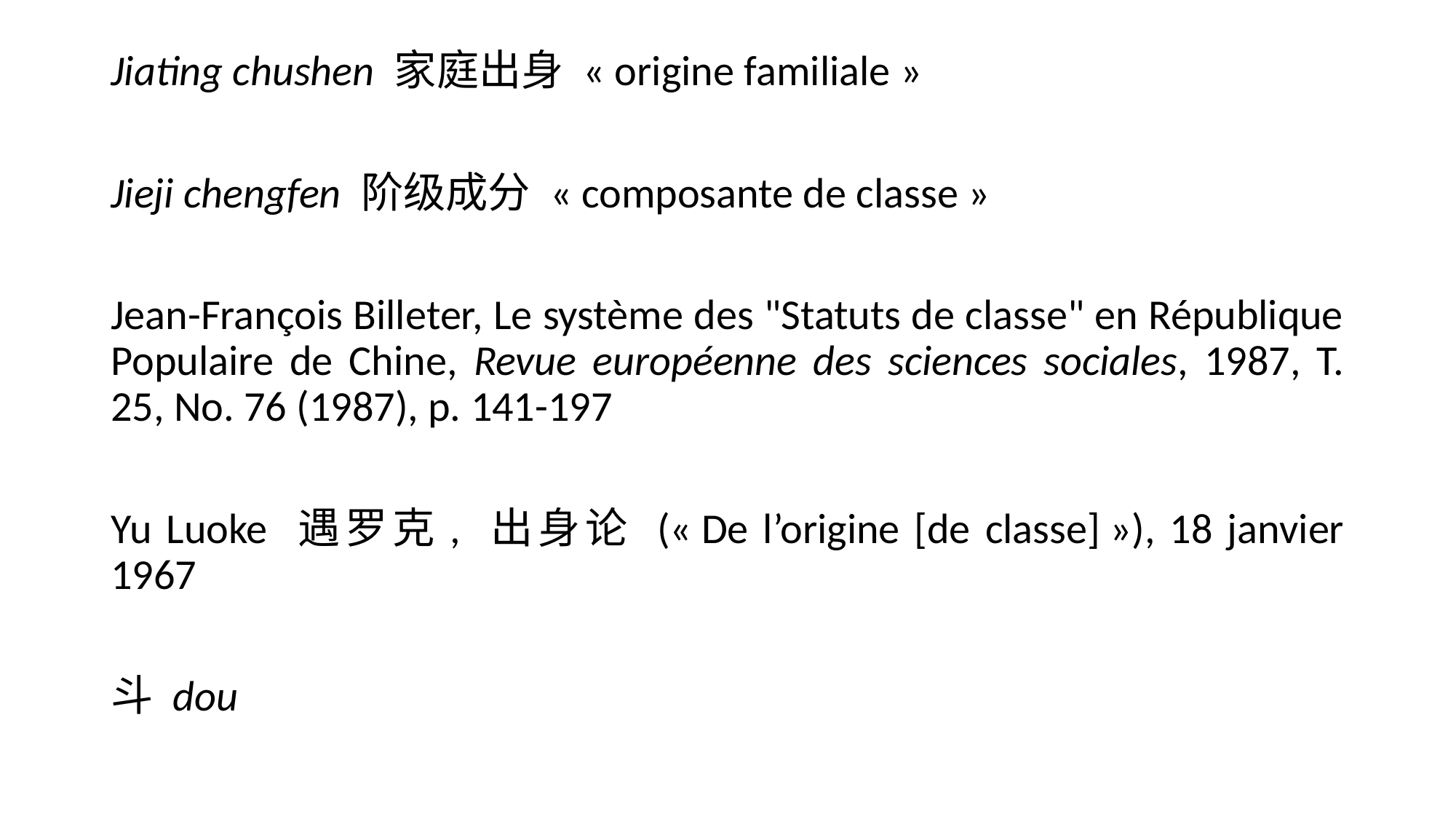

#
Jiating chushen 家庭出身 « origine familiale »

Jieji chengfen 阶级成分 « composante de classe »

Jean-François Billeter, Le système des "Statuts de classe" en République Populaire de Chine, Revue européenne des sciences sociales, 1987, T. 25, No. 76 (1987), p. 141-197

Yu Luoke 遇罗克, 出身论 (« De l’origine [de classe] »), 18 janvier 1967

斗 dou